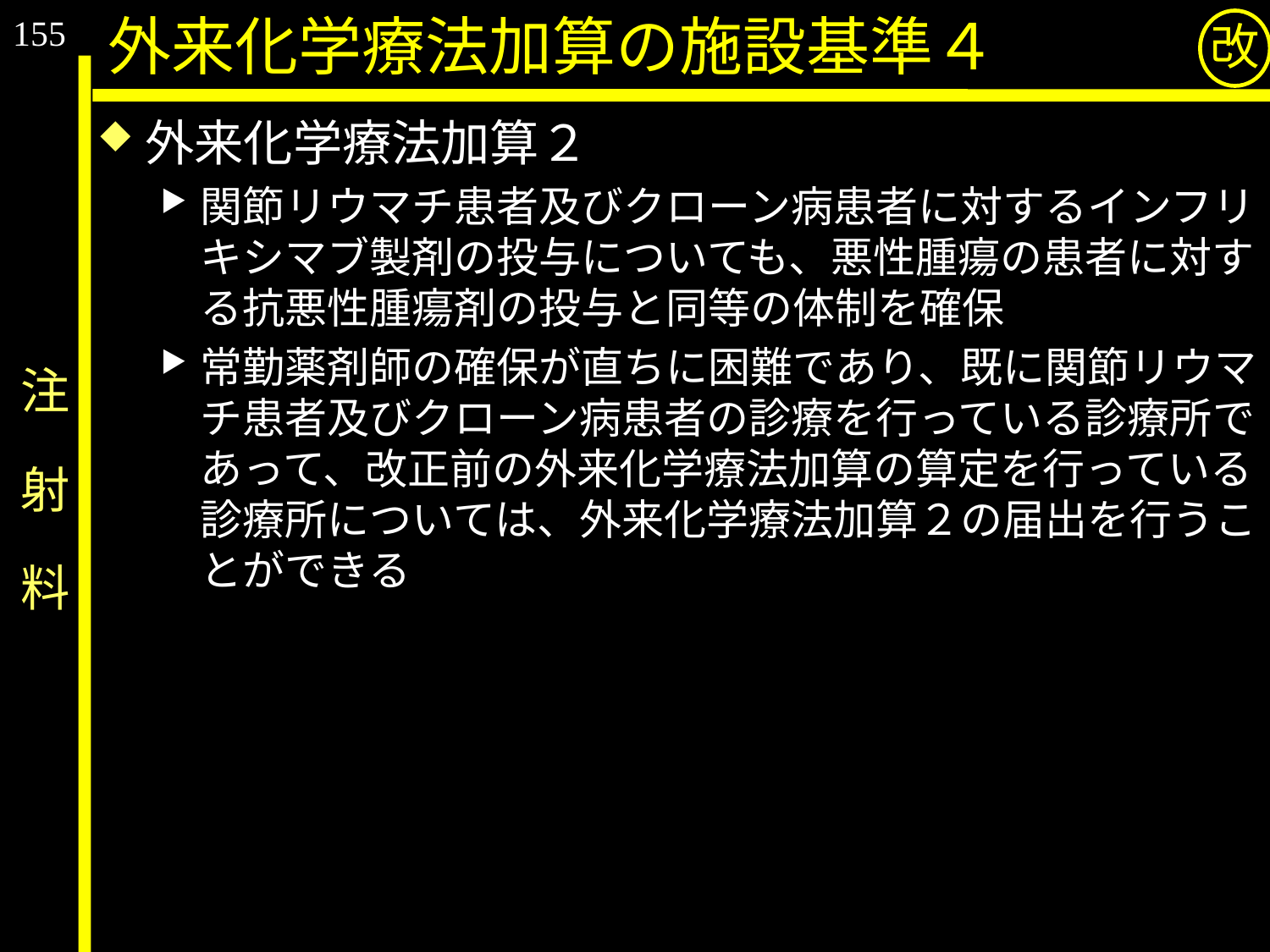

155
外来化学療法加算の施設基準４
改

外来化学療法加算２
関節リウマチ患者及びクローン病患者に対するインフリキシマブ製剤の投与についても、悪性腫瘍の患者に対する抗悪性腫瘍剤の投与と同等の体制を確保
常勤薬剤師の確保が直ちに困難であり、既に関節リウマチ患者及びクローン病患者の診療を行っている診療所であって、改正前の外来化学療法加算の算定を行っている診療所については、外来化学療法加算２の届出を行うことができる
# 注　射　料